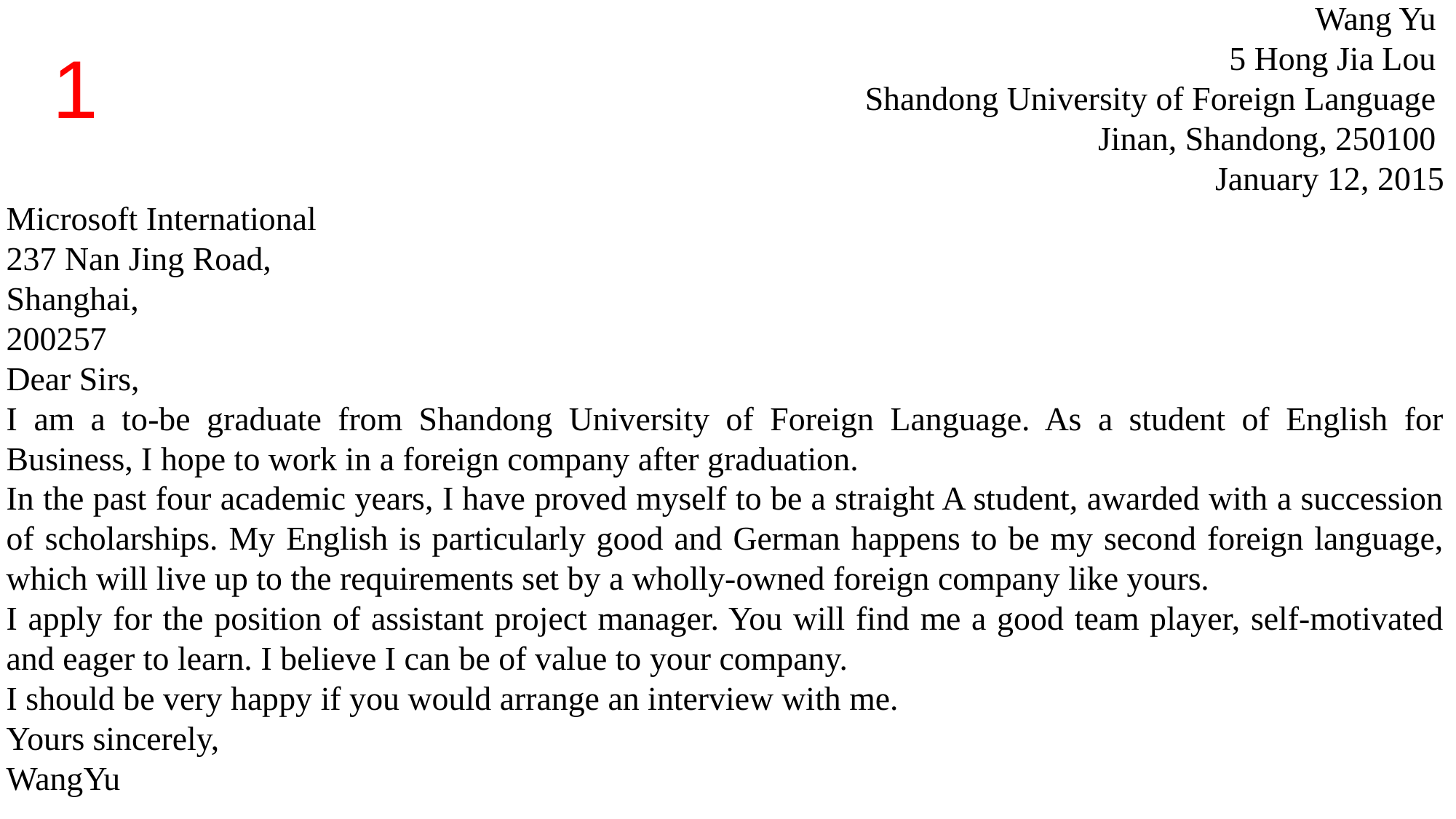

Wang Yu
5 Hong Jia Lou
Shandong University of Foreign Language
Jinan, Shandong, 250100
January 12, 2015
Microsoft International
237 Nan Jing Road,
Shanghai,
200257
Dear Sirs,
I am a to-be graduate from Shandong University of Foreign Language. As a student of English for Business, I hope to work in a foreign company after graduation.
In the past four academic years, I have proved myself to be a straight A student, awarded with a succession of scholarships. My English is particularly good and German happens to be my second foreign language, which will live up to the requirements set by a wholly-owned foreign company like yours.
I apply for the position of assistant project manager. You will find me a good team player, self-motivated and eager to learn. I believe I can be of value to your company.
I should be very happy if you would arrange an interview with me.
Yours sincerely,
WangYu
求职简历和说明信Resume and Cover Letter
1